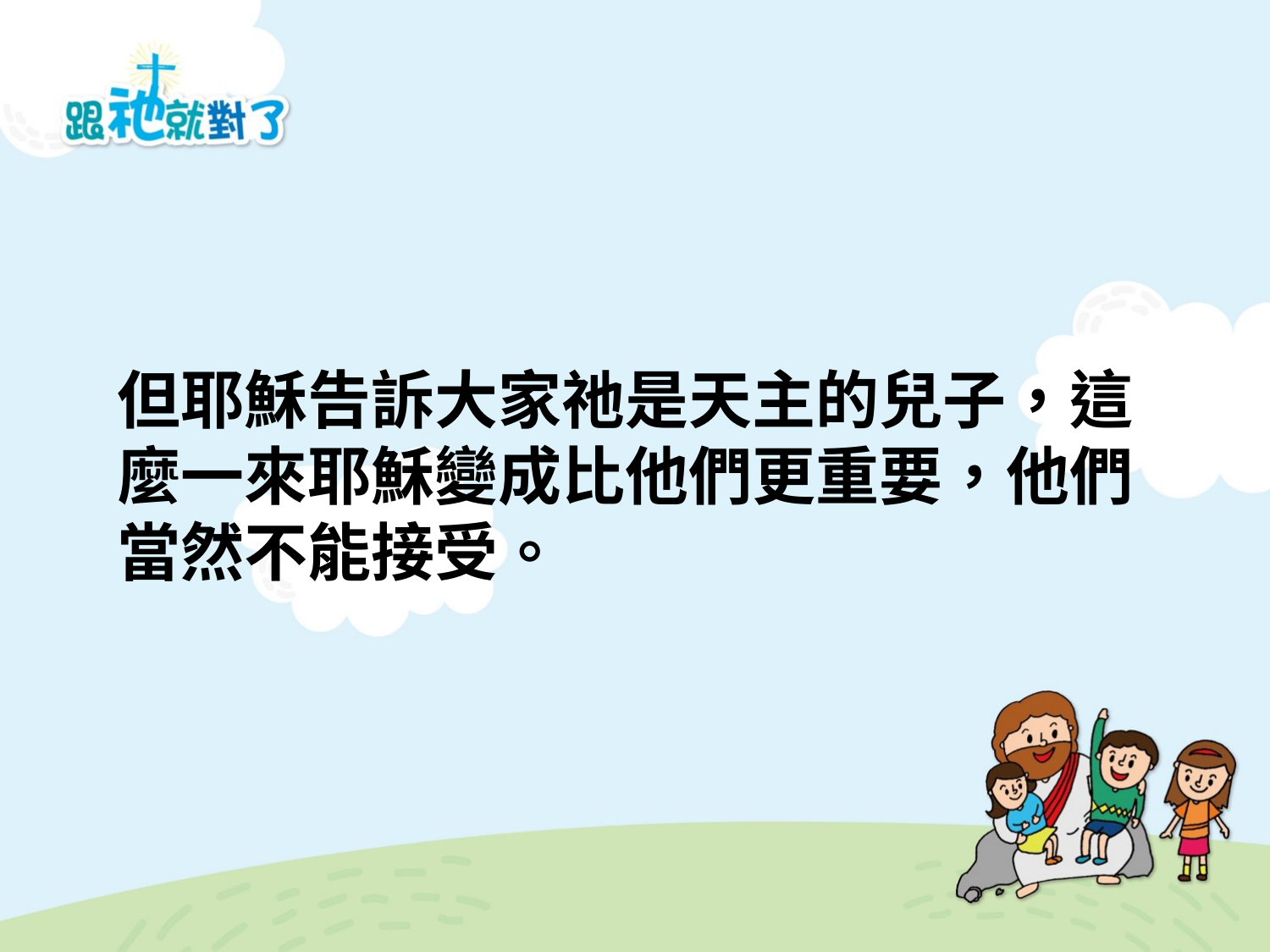

但耶穌告訴大家祂是天主的兒子，這麼一來耶穌變成比他們更重要，他們當然不能接受。